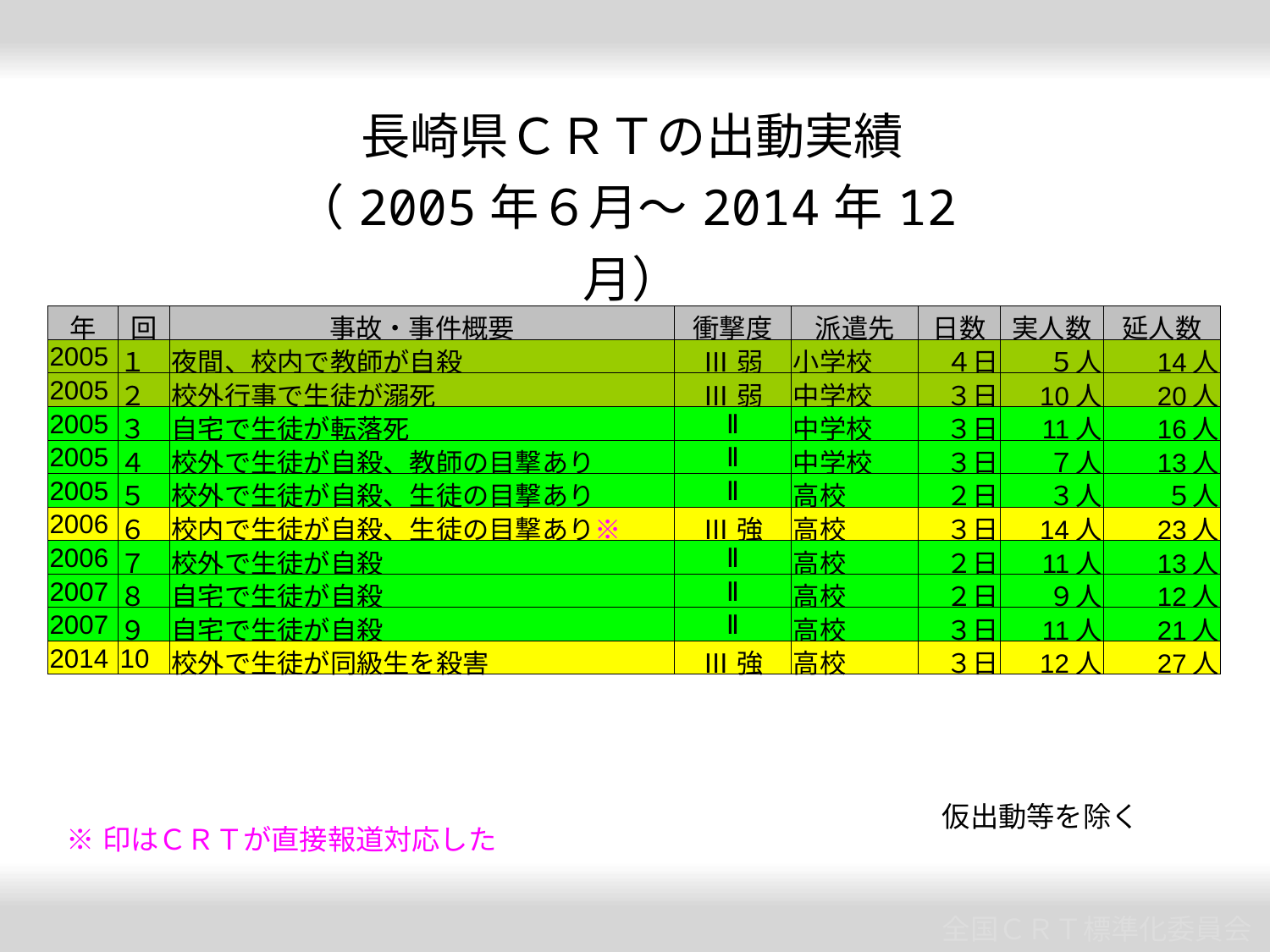

| 長崎県ＣＲＴの出動実績 （2005年６月～2014年12月） |
| --- |
| 年 | 回 | 事故・事件概要 | 衝撃度 | 派遣先 | 日数 | 実人数 | 延人数 |
| --- | --- | --- | --- | --- | --- | --- | --- |
| 2005 | １ | 夜間、校内で教師が自殺 | Ⅲ弱 | 小学校 | ４日 | ５人 | 14人 |
| 2005 | ２ | 校外行事で生徒が溺死 | Ⅲ弱 | 中学校 | ３日 | 10人 | 20人 |
| 2005 | ３ | 自宅で生徒が転落死 | Ⅱ | 中学校 | ３日 | 11人 | 16人 |
| 2005 | ４ | 校外で生徒が自殺、教師の目撃あり | Ⅱ | 中学校 | ３日 | ７人 | 13人 |
| 2005 | ５ | 校外で生徒が自殺、生徒の目撃あり | Ⅱ | 高校 | ２日 | ３人 | ５人 |
| 2006 | ６ | 校内で生徒が自殺、生徒の目撃あり※ | Ⅲ強 | 高校 | ３日 | 14人 | 23人 |
| 2006 | ７ | 校外で生徒が自殺 | Ⅱ | 高校 | ２日 | 11人 | 13人 |
| 2007 | ８ | 自宅で生徒が自殺 | Ⅱ | 高校 | ２日 | ９人 | 12人 |
| 2007 | ９ | 自宅で生徒が自殺 | Ⅱ | 高校 | ３日 | 11人 | 21人 |
| 2014 | 10 | 校外で生徒が同級生を殺害 | Ⅲ強 | 高校 | ３日 | 12人 | 27人 |
仮出動等を除く
| ※印はＣＲＴが直接報道対応した |
| --- |
全国ＣＲＴ標準化委員会